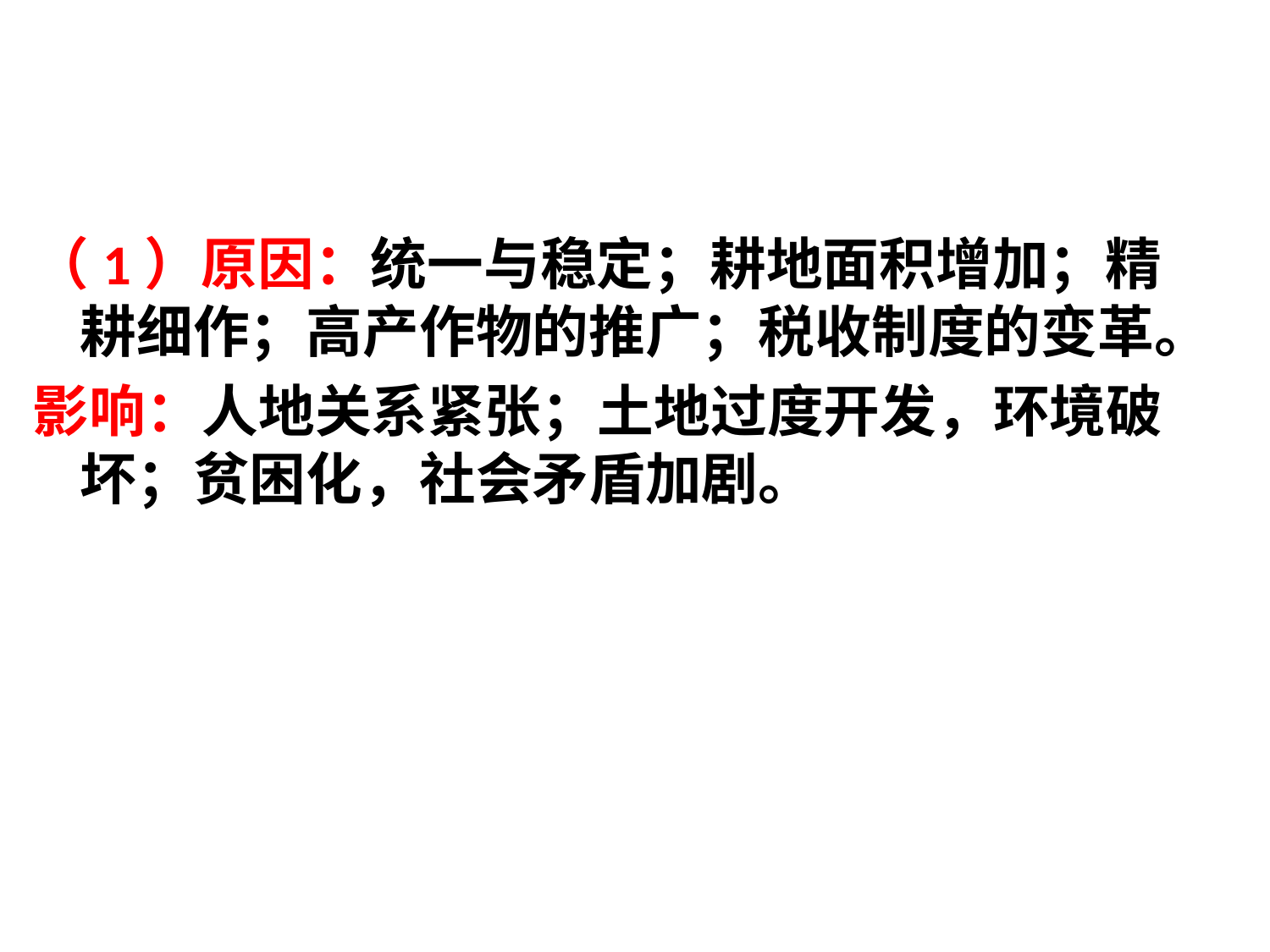

#
（1）原因：统一与稳定；耕地面积增加；精耕细作；高产作物的推广；税收制度的变革。
影响：人地关系紧张；土地过度开发，环境破坏；贫困化，社会矛盾加剧。